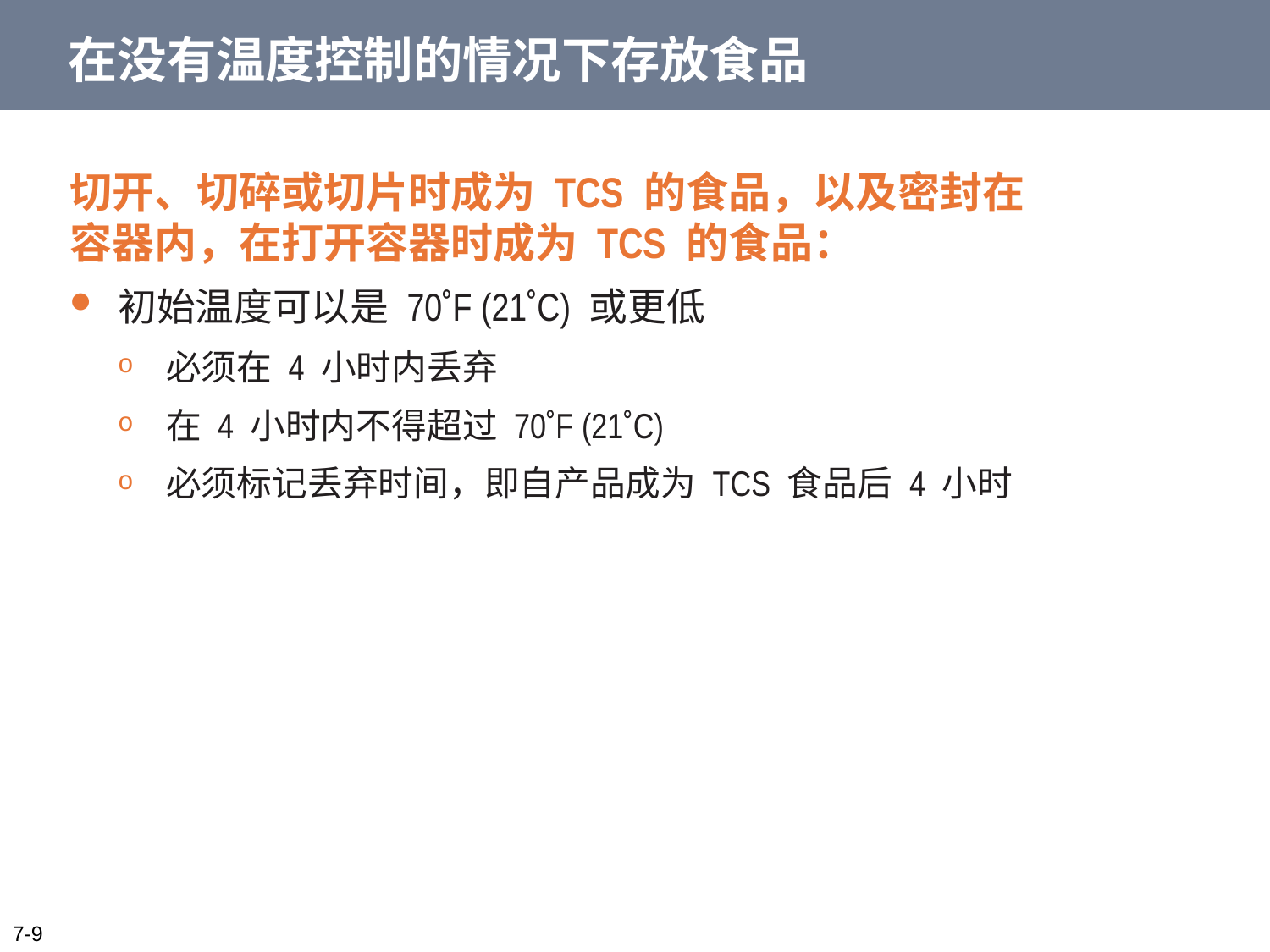

# 在没有温度控制的情况下存放食品
切开、切碎或切片时成为 TCS 的食品，以及密封在容器内，在打开容器时成为 TCS 的食品：
初始温度可以是 70˚F (21˚C) 或更低
必须在 4 小时内丢弃
在 4 小时内不得超过 70˚F (21˚C)
必须标记丢弃时间，即自产品成为 TCS 食品后 4 小时
7-9